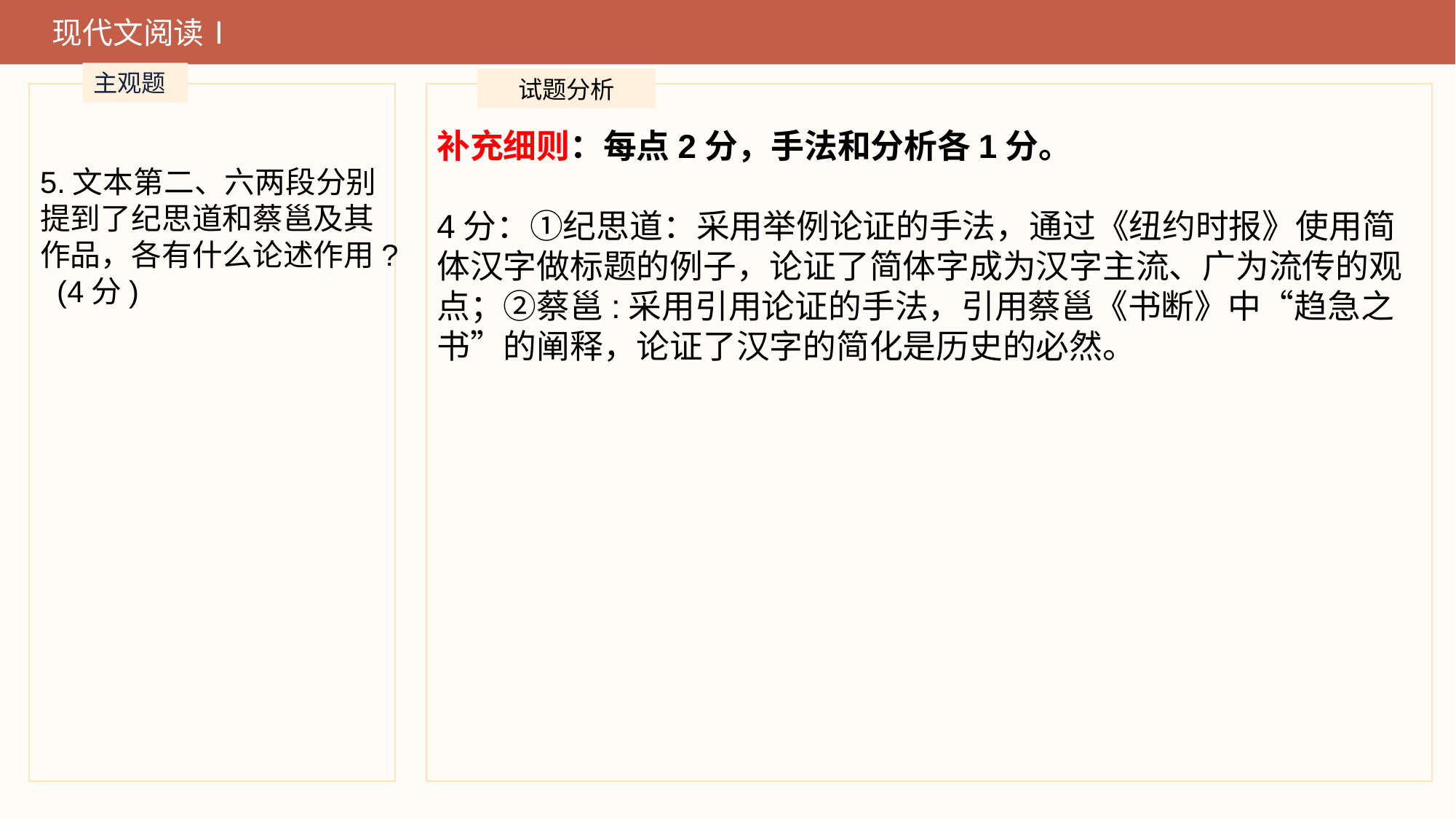

现代文阅读Ⅰ
主观题
试题分析

补充细则：每点2分，手法和分析各1分。

4分：①纪思道：采用举例论证的手法，通过《纽约时报》使用简体汉字做标题的例子，论证了简体字成为汉字主流、广为流传的观点；②蔡邕:采用引用论证的手法，引用蔡邕《书断》中“趋急之书”的阐释，论证了汉字的简化是历史的必然。

5.文本第二、六两段分别提到了纪思道和蔡邕及其作品，各有什么论述作用?  (4分)